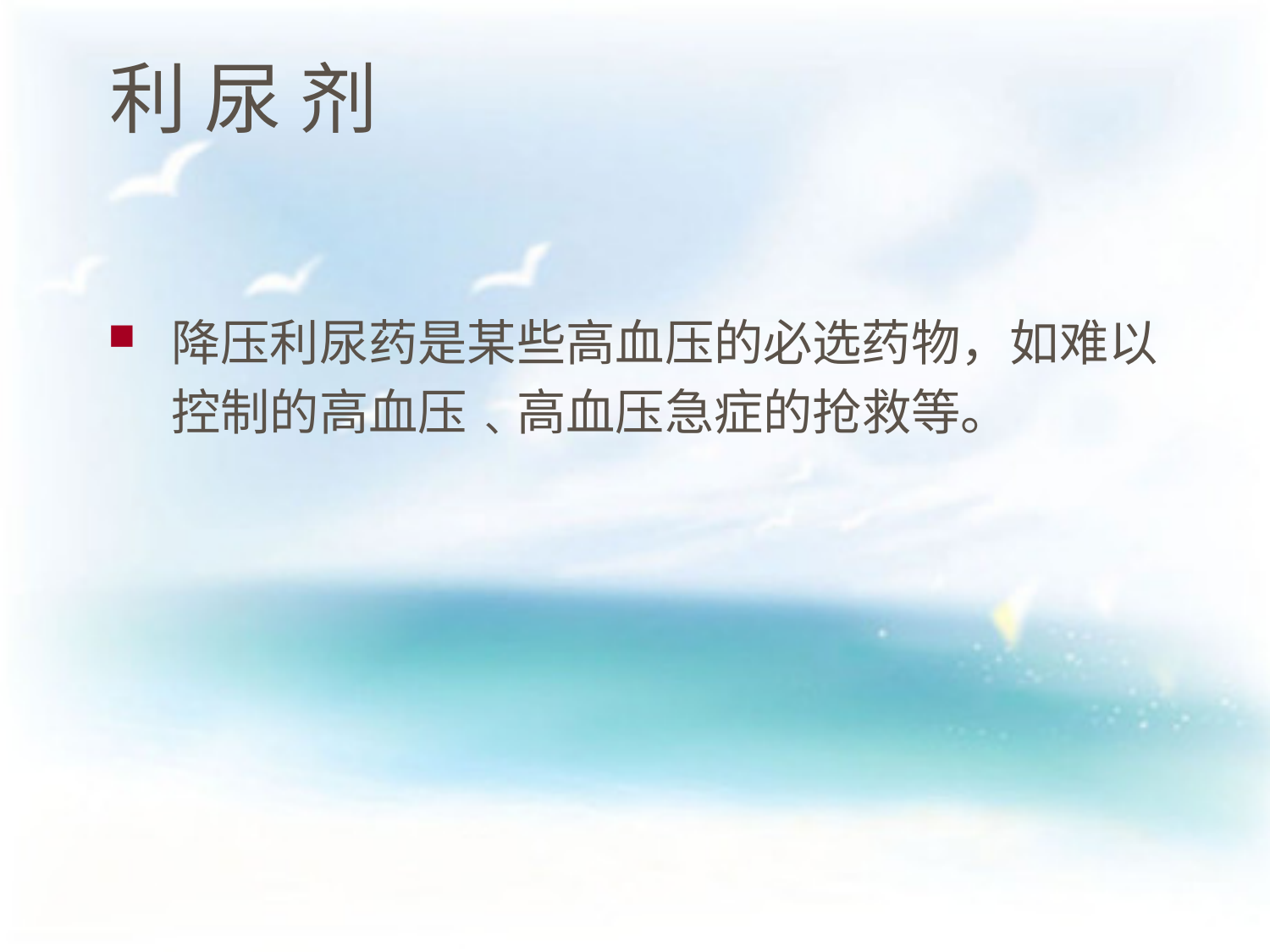

# 利 尿 剂
降压利尿药是某些高血压的必选药物，如难以
	控制的高血压﹑高血压急症的抢救等。